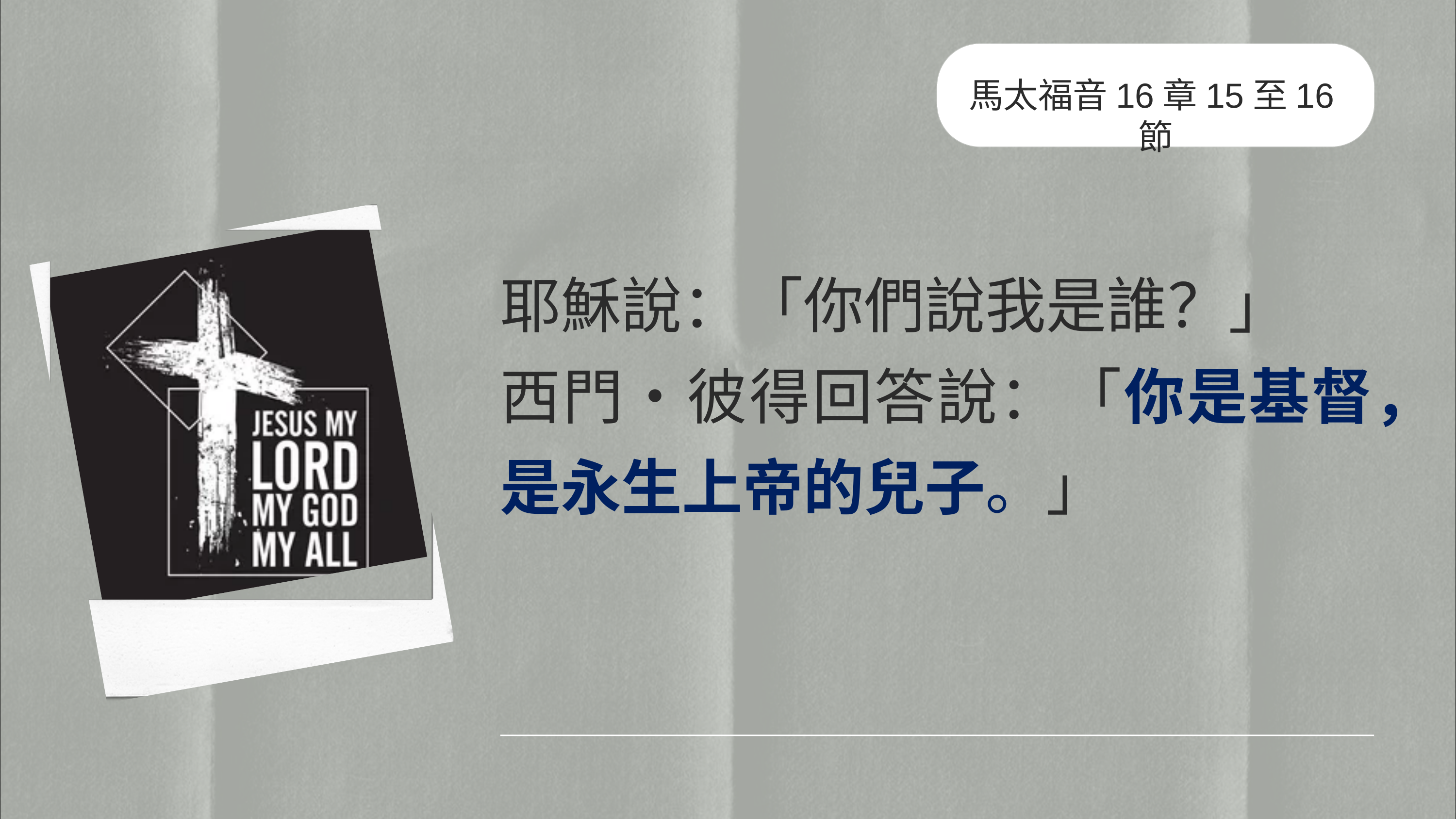

馬太福音16章15至16節

耶穌說：「你們說我是誰？」
西門•彼得回答說：「你是基督，是永生上帝的兒子。」